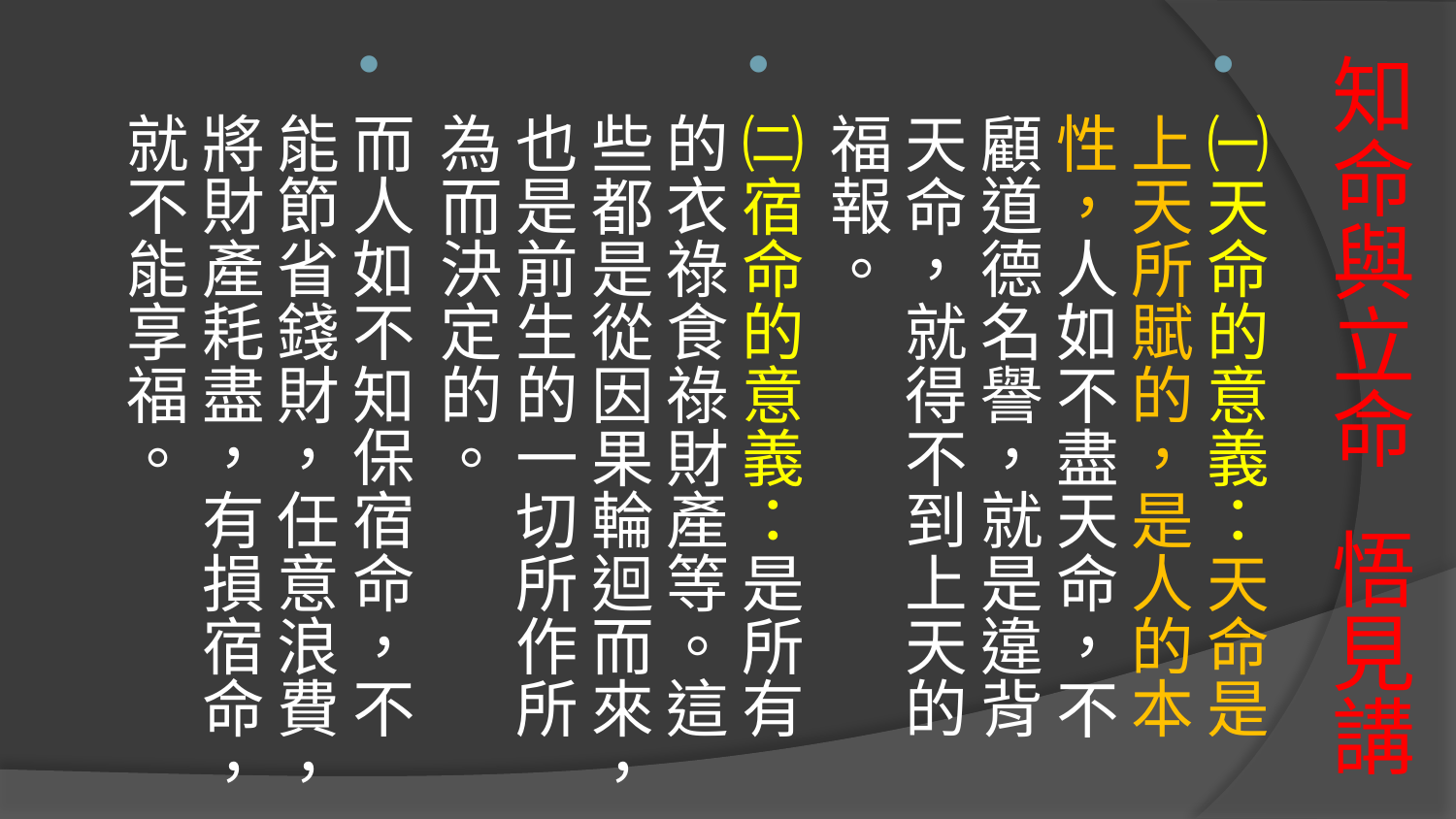

㈠天命的意義：天命是上天所賦的，是人的本性，人如不盡天命，不顧道德名譽，就是違背天命，就得不到上天的福報。
㈡宿命的意義：是所有的衣祿食祿財產等。這些都是從因果輪迴而來，也是前生的一切所作所為而決定的。
而人如不知保宿命，不能節省錢財，任意浪費，將財產耗盡，有損宿命，就不能享福。

# 知命與立命   悟見講